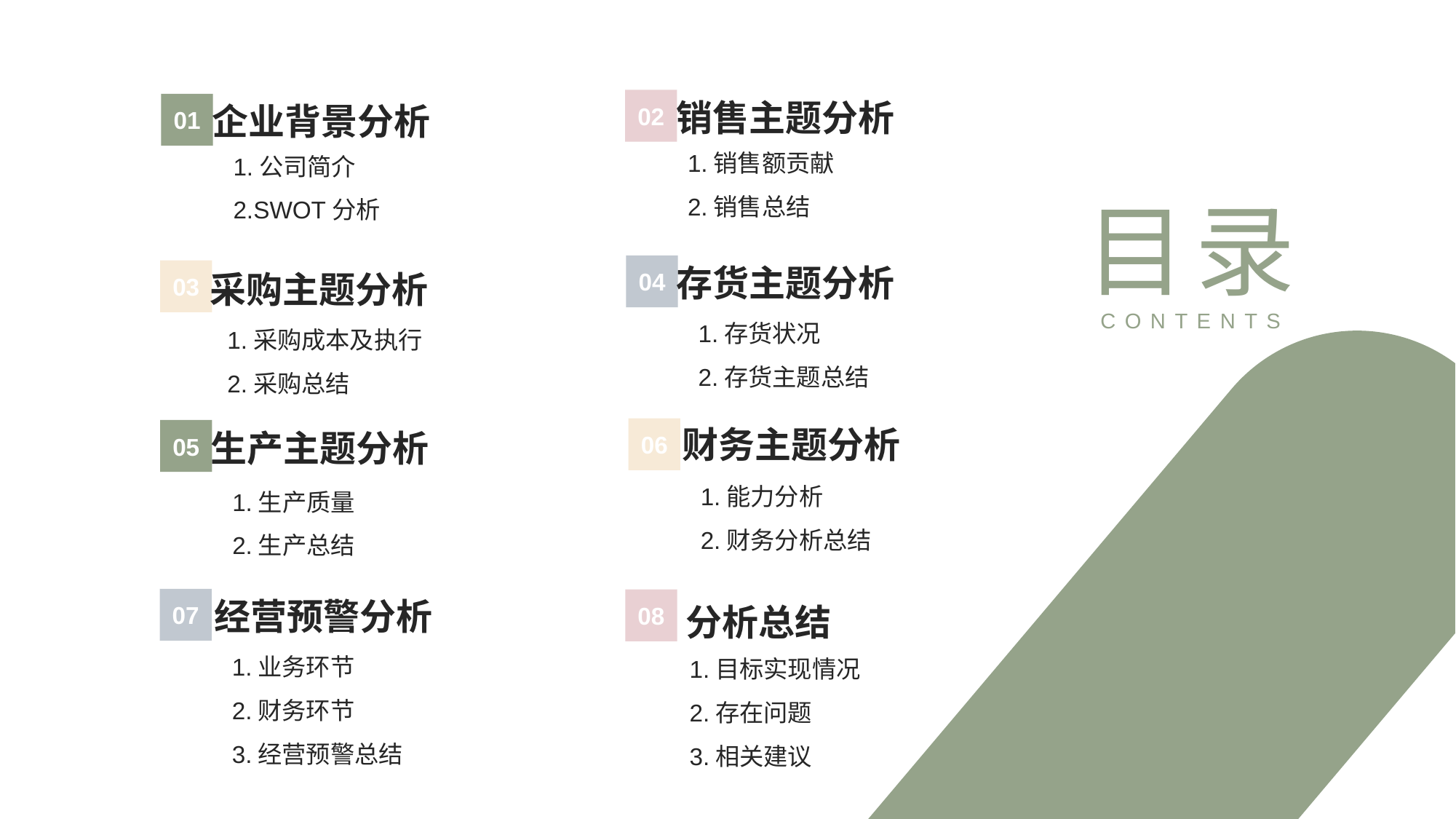

销售主题分析
02
1.销售额贡献
2.销售总结
企业背景分析
01
1.公司简介
2.SWOT分析

目录
CONTENTS
存货主题分析
04
1.存货状况
2.存货主题总结
采购主题分析
03
1.采购成本及执行
2.采购总结
财务主题分析
06
1.能力分析
2.财务分析总结
生产主题分析
05
1.生产质量
2.生产总结
经营预警分析
07
1.业务环节
2.财务环节
3.经营预警总结
分析总结
08
1.目标实现情况
2.存在问题
3.相关建议